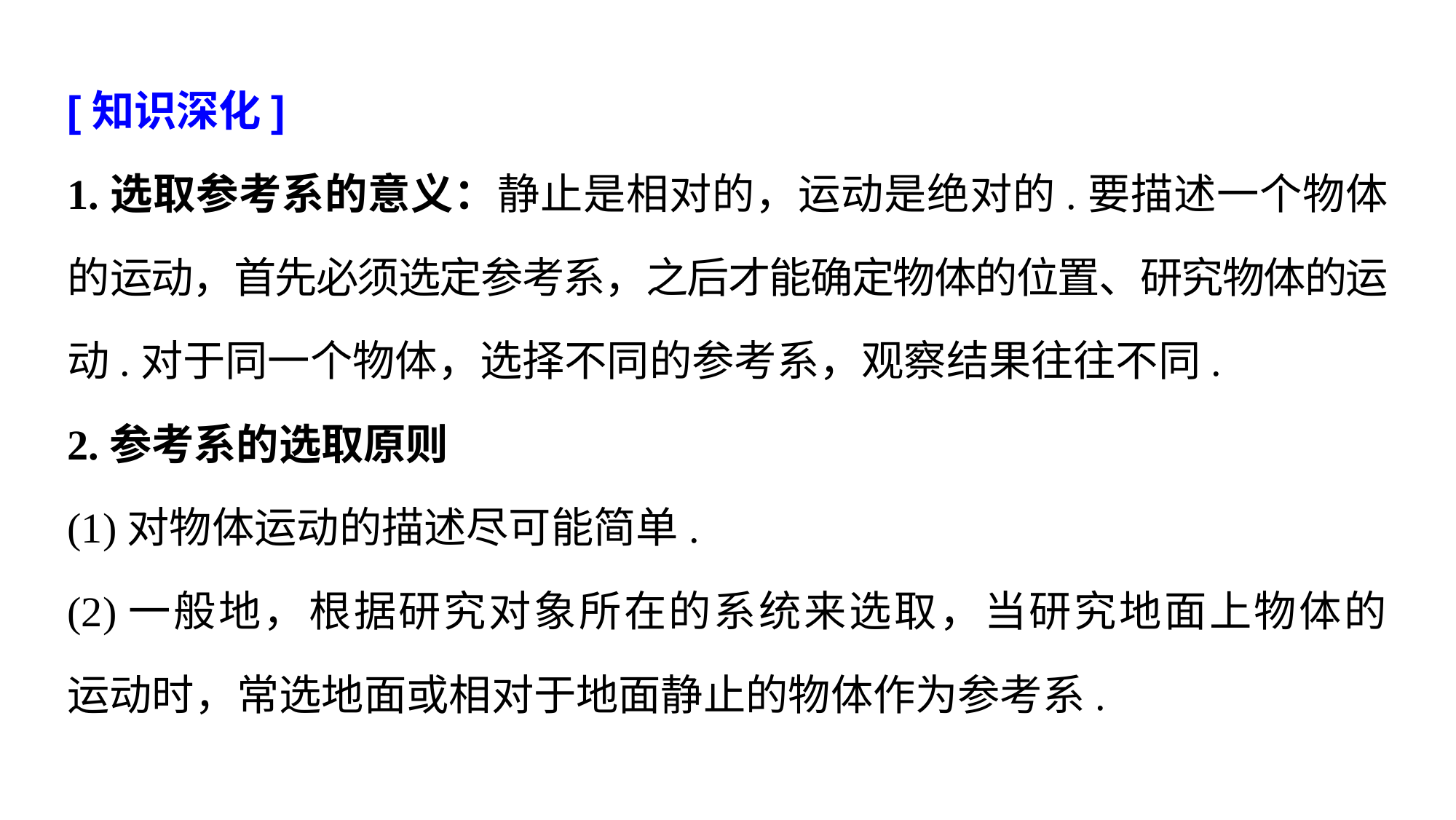

[知识深化]
1.选取参考系的意义：静止是相对的，运动是绝对的.要描述一个物体的运动，首先必须选定参考系，之后才能确定物体的位置、研究物体的运动.对于同一个物体，选择不同的参考系，观察结果往往不同.
2.参考系的选取原则
(1)对物体运动的描述尽可能简单.
(2)一般地，根据研究对象所在的系统来选取，当研究地面上物体的运动时，常选地面或相对于地面静止的物体作为参考系.